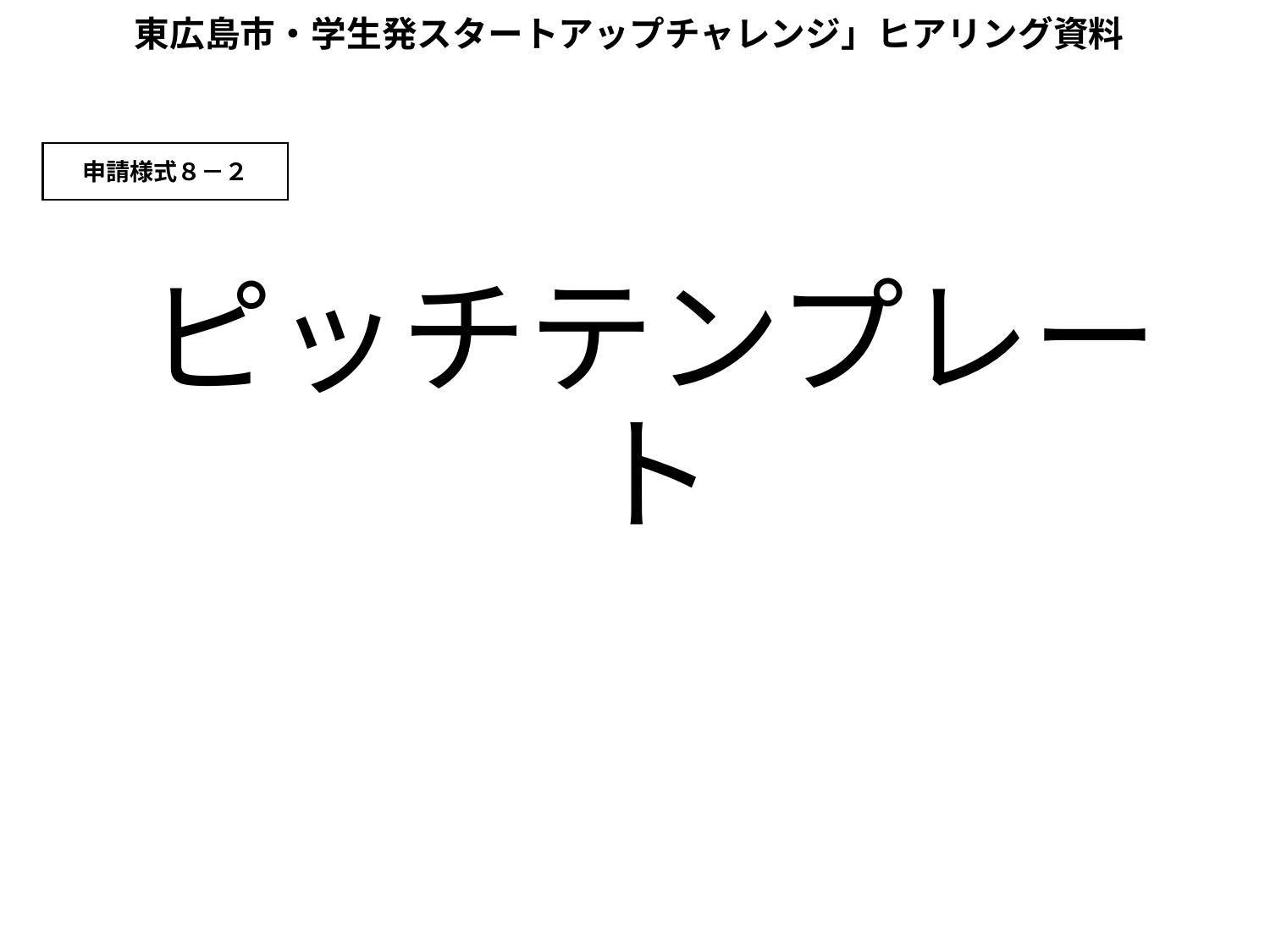

東広島市・学生発スタートアップチャレンジ」ヒアリング資料
申請様式８－２
# ピッチテンプレート